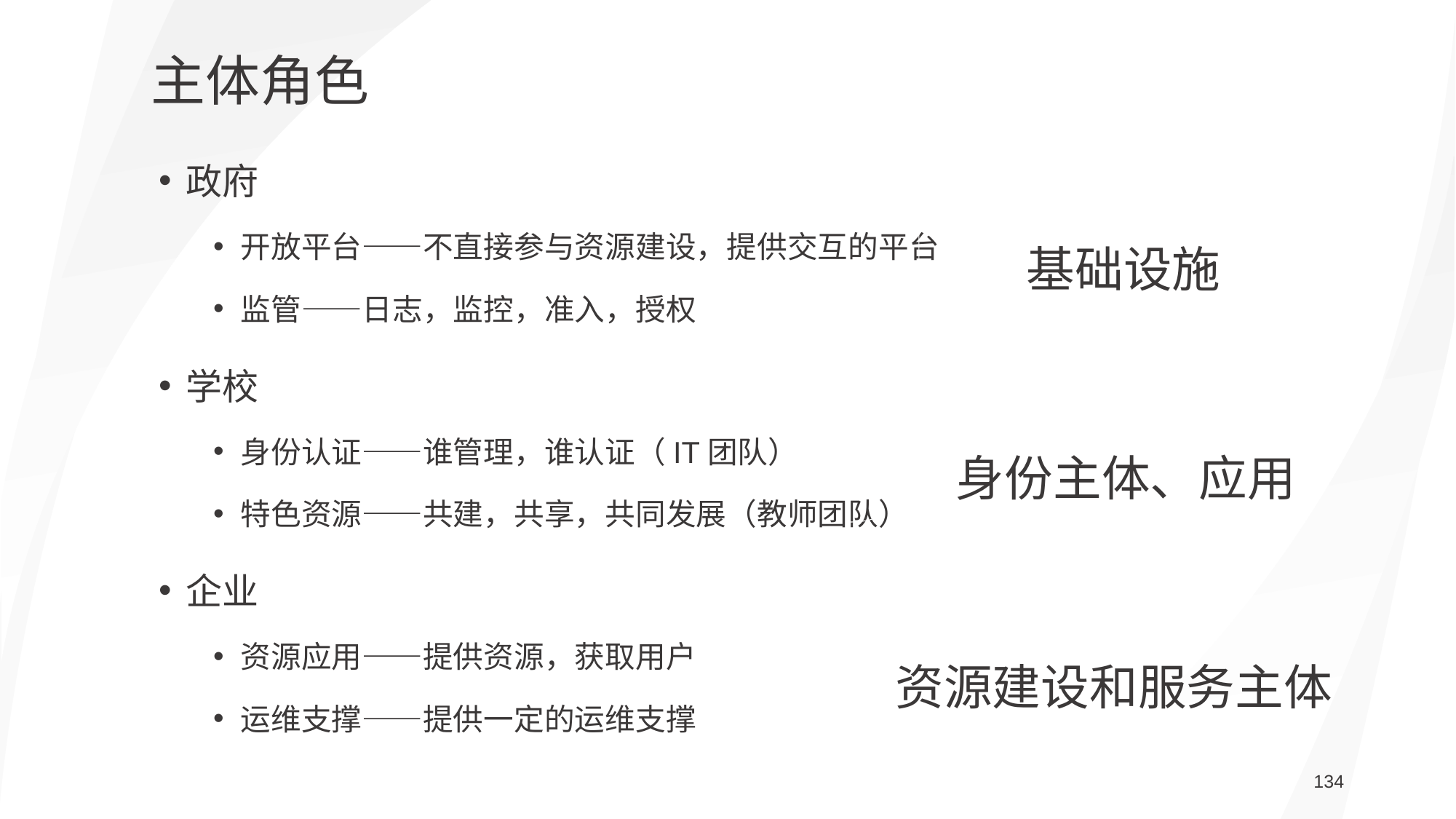

主体角色
政府
开放平台——不直接参与资源建设，提供交互的平台
监管——日志，监控，准入，授权
学校
身份认证——谁管理，谁认证（IT团队）
特色资源——共建，共享，共同发展（教师团队）
企业
资源应用——提供资源，获取用户
运维支撑——提供一定的运维支撑

基础设施

身份主体、应用

资源建设和服务主体
134